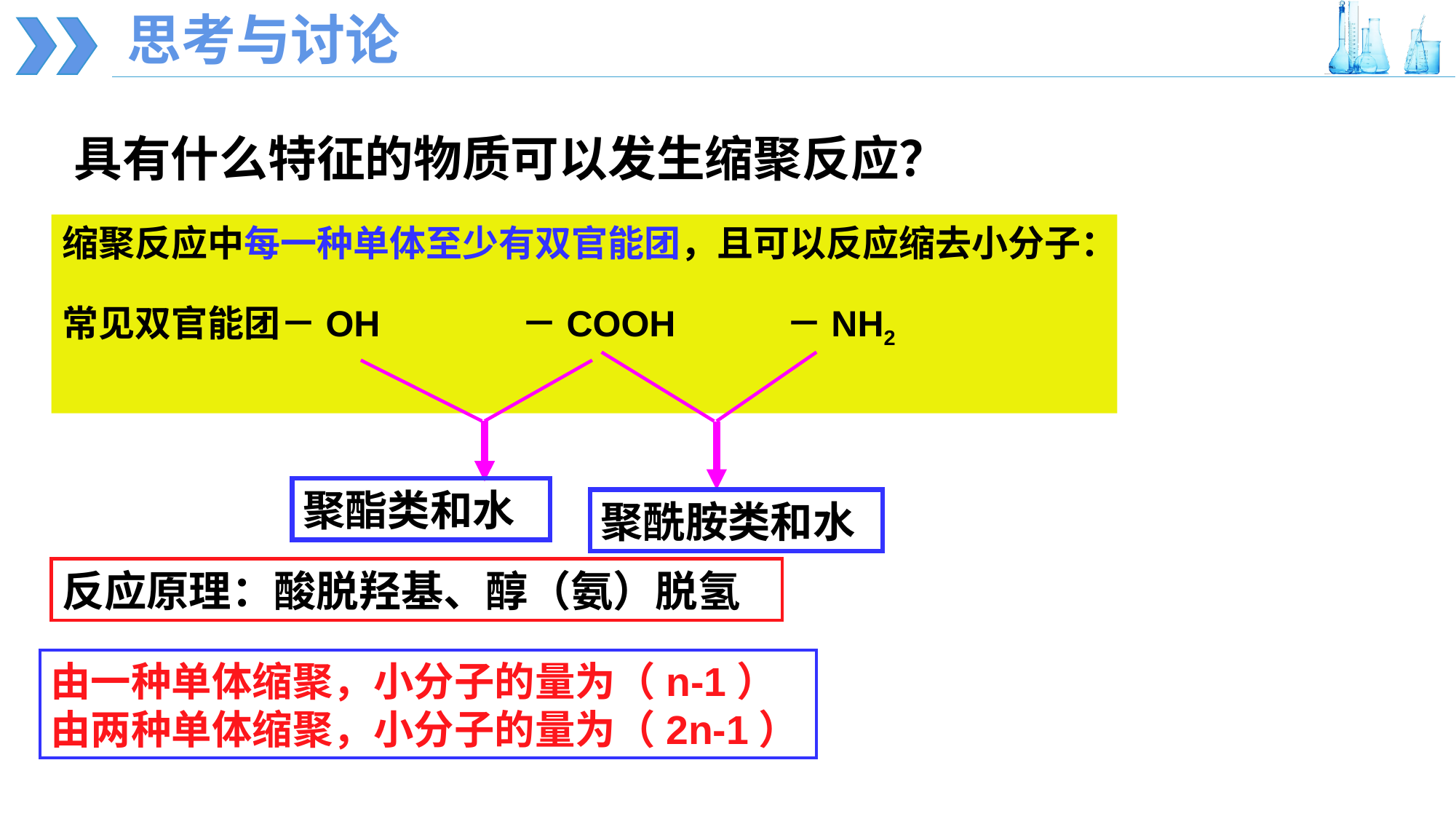

思考与讨论
具有什么特征的物质可以发生缩聚反应？
缩聚反应中每一种单体至少有双官能团，且可以反应缩去小分子：
常见双官能团－OH             －COOH          －NH2
聚酯类和水
聚酰胺类和水
反应原理：酸脱羟基、醇（氨）脱氢
由一种单体缩聚，小分子的量为（n-1）
由两种单体缩聚，小分子的量为（2n-1）